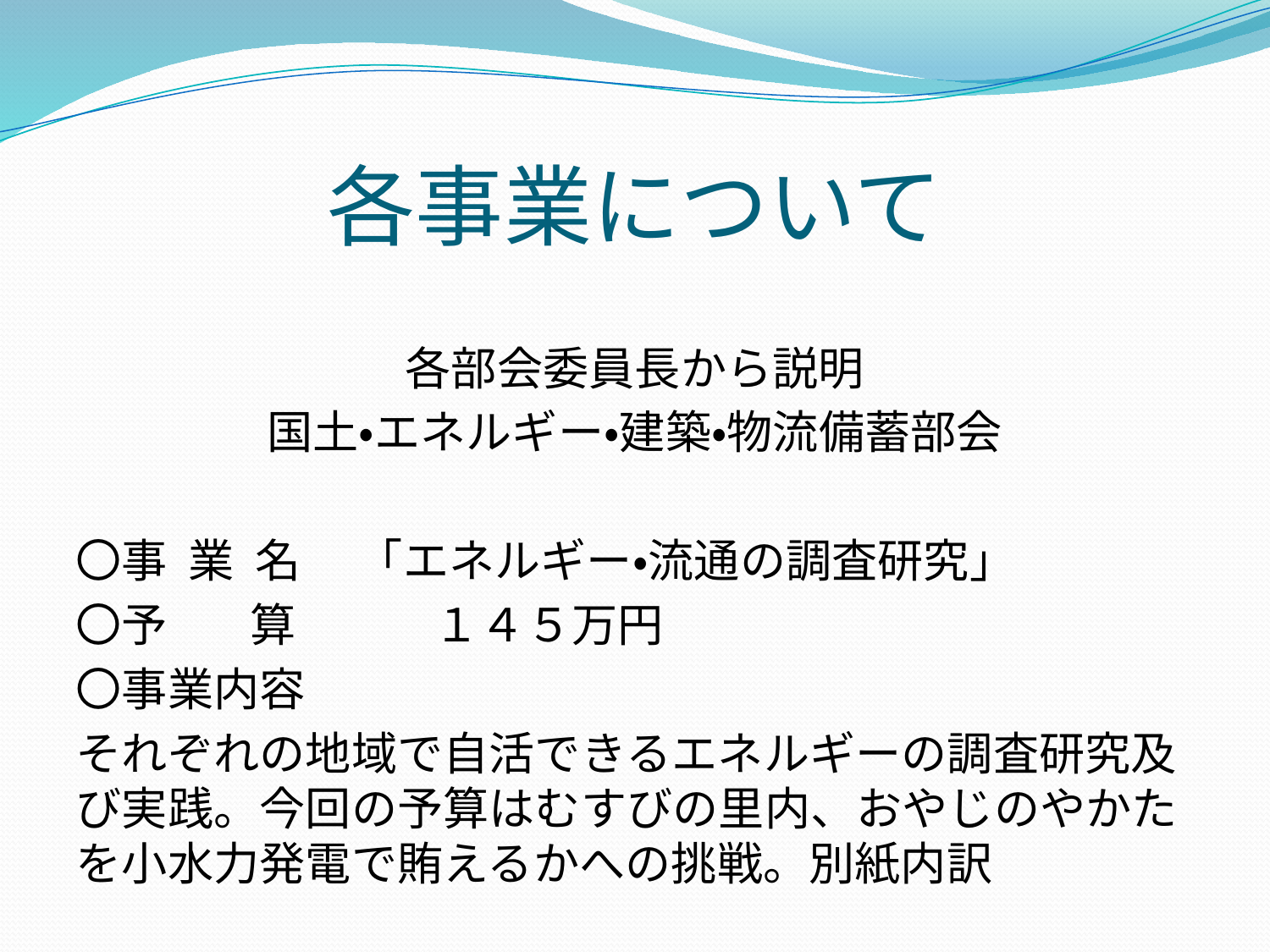

# 各事業について

各部会委員長から説明
国土・エネルギー・建築・物流備蓄部会

〇事  業  名　 「エネルギー・流通の調査研究」
〇予        算　　　１４５万円
〇事業内容
それぞれの地域で自活できるエネルギーの調査研究及び実践。今回の予算はむすびの里内、おやじのやかたを小水力発電で賄えるかへの挑戦。別紙内訳